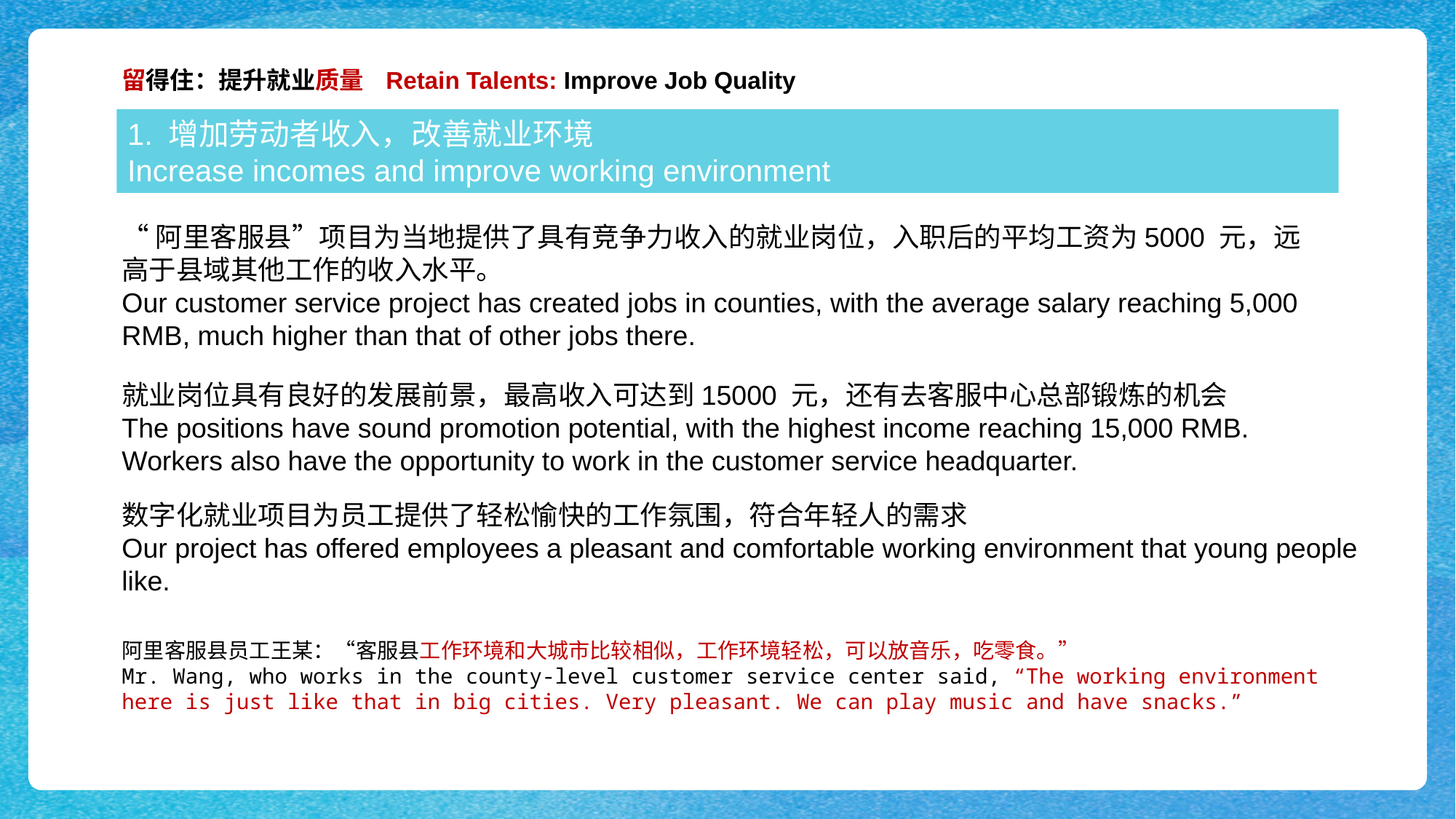

留得住：提升就业质量   Retain Talents: Improve Job Quality
1. 增加劳动者收入，改善就业环境
Increase incomes and improve working environment
“阿里客服县”项目为当地提供了具有竞争力收入的就业岗位，入职后的平均工资为5000 元，远高于县域其他工作的收入水平。
Our customer service project has created jobs in counties, with the average salary reaching 5,000 RMB, much higher than that of other jobs there.
就业岗位具有良好的发展前景，最高收入可达到15000 元，还有去客服中心总部锻炼的机会
The positions have sound promotion potential, with the highest income reaching 15,000 RMB. Workers also have the opportunity to work in the customer service headquarter.

数字化就业项目为员工提供了轻松愉快的工作氛围，符合年轻人的需求
Our project has offered employees a pleasant and comfortable working environment that young people like.
阿里客服县员工王某：“客服县工作环境和大城市比较相似，工作环境轻松，可以放音乐，吃零食。”
Mr. Wang, who works in the county-level customer service center said, “The working environment here is just like that in big cities. Very pleasant. We can play music and have snacks.”